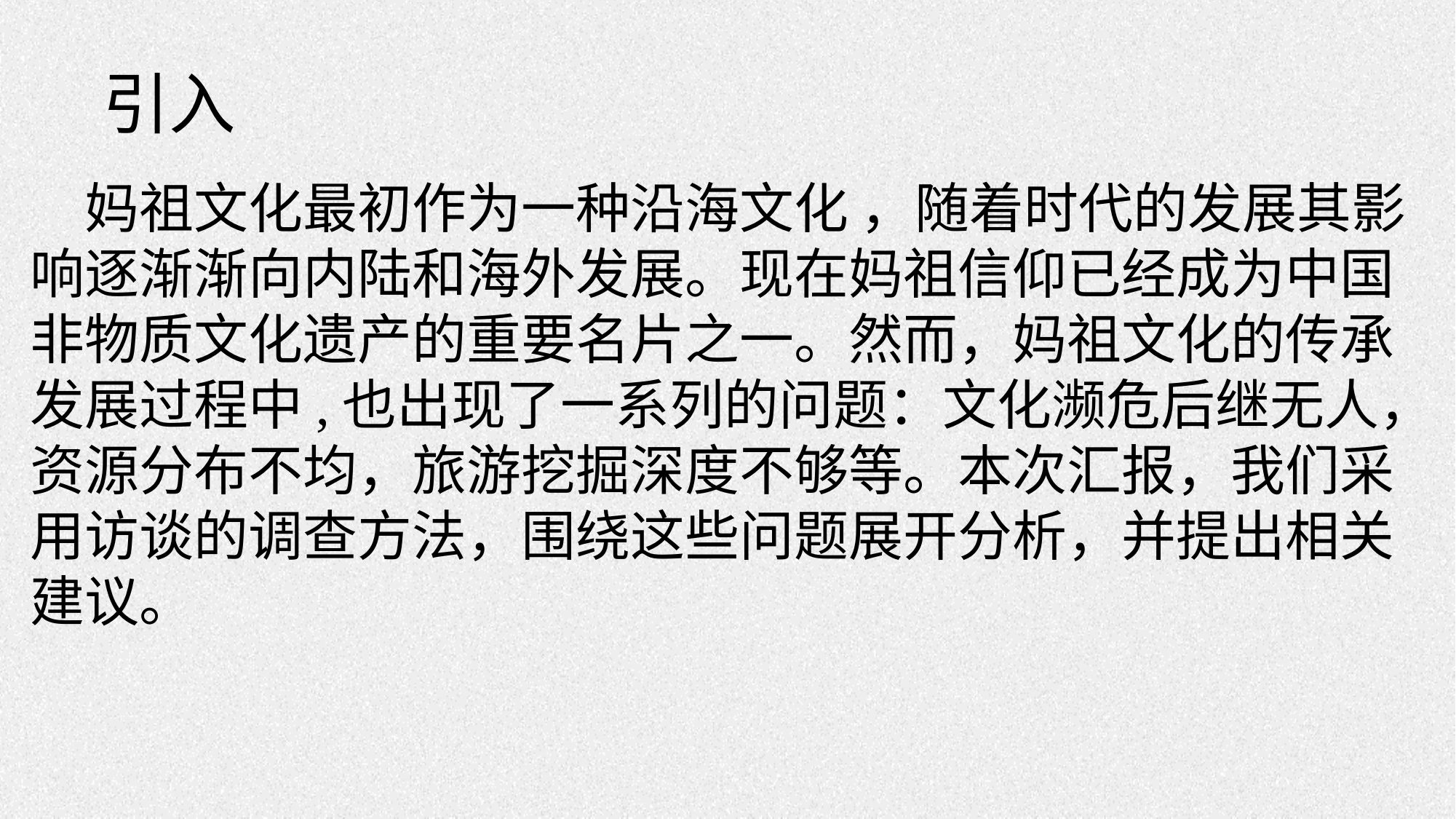

引入
妈祖文化最初作为一种沿海文化 ，随着时代的发展其影响逐渐渐向内陆和海外发展。现在妈祖信仰已经成为中国非物质文化遗产的重要名片之一。然而，妈祖文化的传承发展过程中,也出现了一系列的问题：文化濒危后继无人，资源分布不均，旅游挖掘深度不够等。本次汇报，我们采用访谈的调查方法，围绕这些问题展开分析，并提出相关建议。